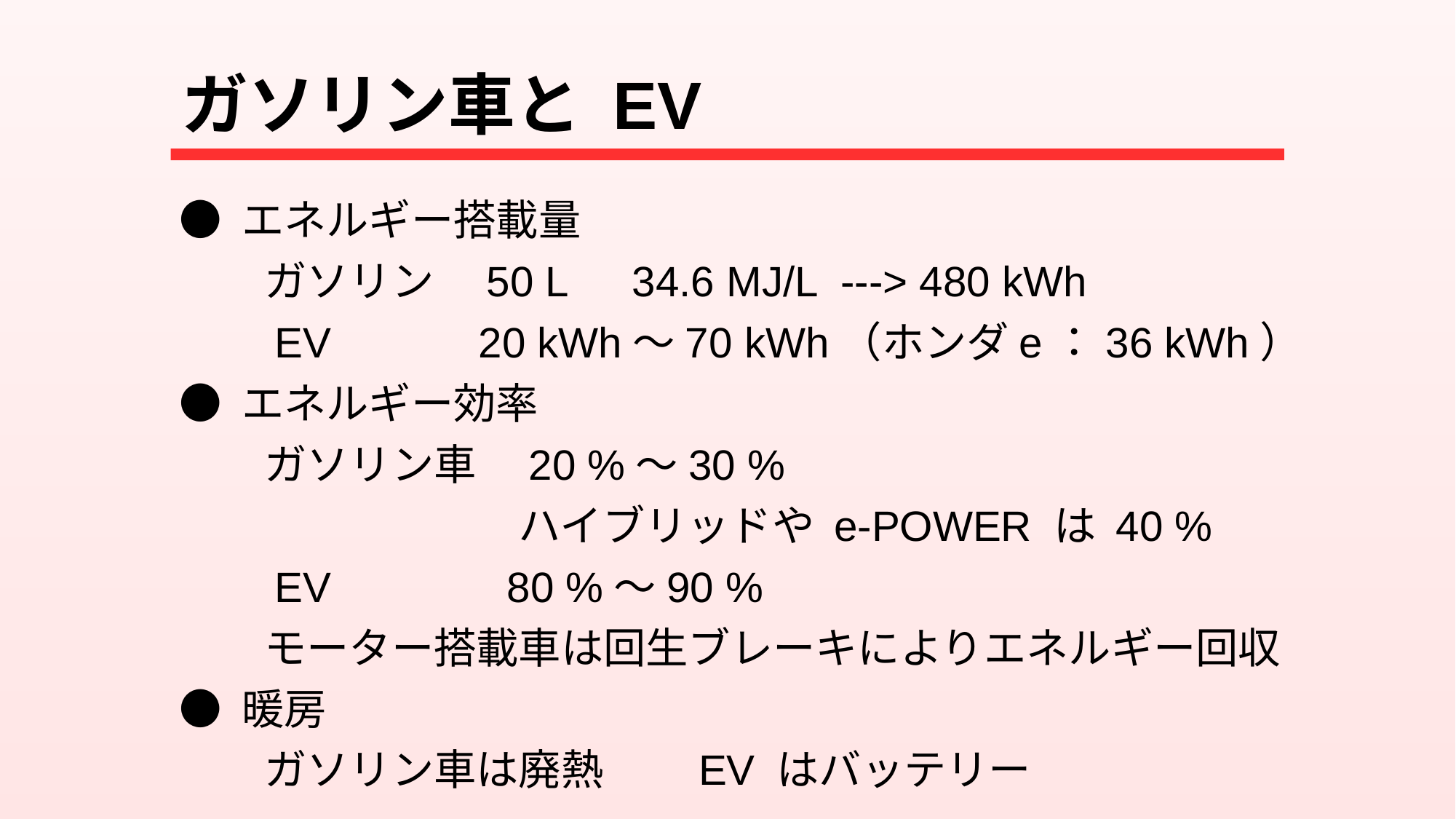

# ガソリン車と EV
● エネルギー搭載量
　　ガソリン　50 L　34.6 MJ/L  ---> 480 kWh
　　EV　　　20 kWh～70 kWh（ホンダe：36 kWh）
● エネルギー効率
　　ガソリン車　20 %～30 %
　　　　　　　　ハイブリッドや e-POWER は 40 %
　　EV		80 %～90 %
　　モーター搭載車は回生ブレーキによりエネルギー回収
● 暖房
　　ガソリン車は廃熱　　EV はバッテリー